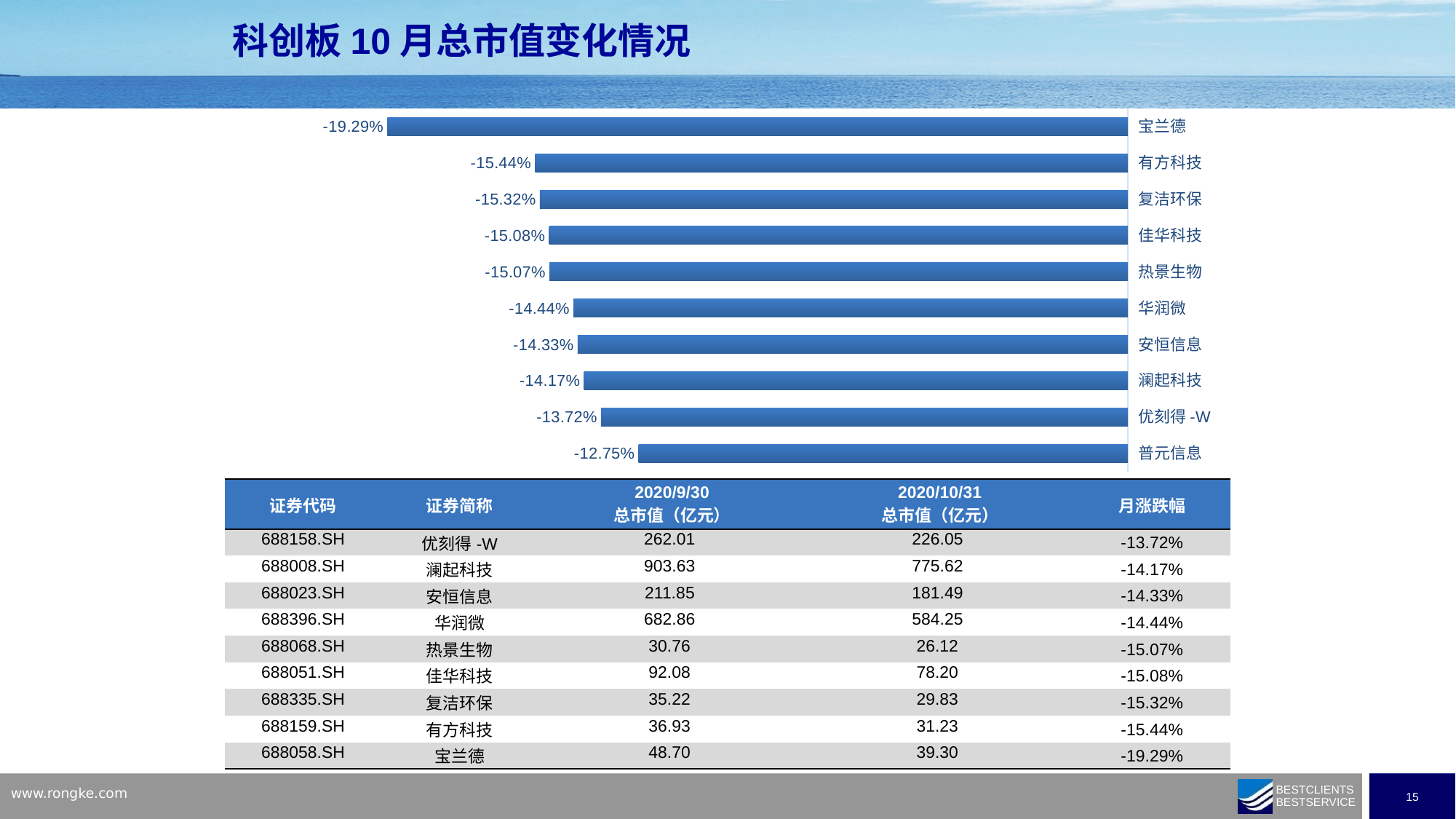

科创板10月总市值变化情况

### Chart

| Category |  |
|---|---|
| 普元信息 | -0.12745098039215697 |
| 优刻得-W | -0.13723597603470372 |
| 澜起科技 | -0.14166040761815935 |
| 安恒信息 | -0.14332182057371212 |
| 华润微 | -0.1444087809044149 |
| 热景生物 | -0.1506562925728555 |
| 佳华科技 | -0.1507521589546662 |
| 复洁环保 | -0.15318095486845507 |
| 有方科技 | -0.1544200278917367 |
| 宝兰德 | -0.19287005092820753 |
| 证券代码 | 证券简称 | 2020/9/30 总市值（亿元） | 2020/10/31 总市值（亿元） | 月涨跌幅 |
| --- | --- | --- | --- | --- |
| 688158.SH | 优刻得-W | 262.01 | 226.05 | -13.72% |
| 688008.SH | 澜起科技 | 903.63 | 775.62 | -14.17% |
| 688023.SH | 安恒信息 | 211.85 | 181.49 | -14.33% |
| 688396.SH | 华润微 | 682.86 | 584.25 | -14.44% |
| 688068.SH | 热景生物 | 30.76 | 26.12 | -15.07% |
| 688051.SH | 佳华科技 | 92.08 | 78.20 | -15.08% |
| 688335.SH | 复洁环保 | 35.22 | 29.83 | -15.32% |
| 688159.SH | 有方科技 | 36.93 | 31.23 | -15.44% |
| 688058.SH | 宝兰德 | 48.70 | 39.30 | -19.29% |